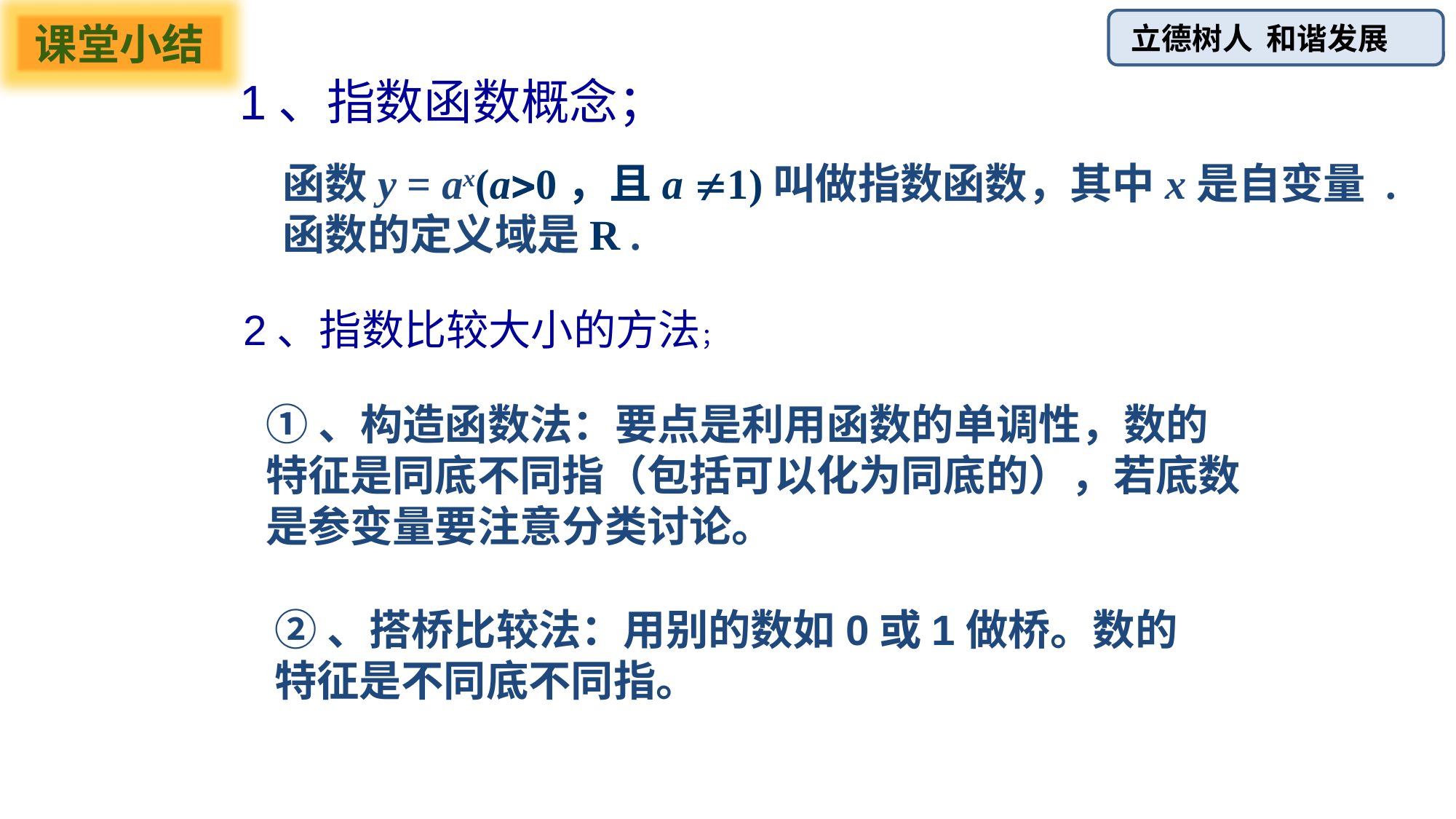

课堂小结
1、指数函数概念；

函数y = ax(a>0，且a ≠1)叫做指数函数，其中x是自变量 .
函数的定义域是R .

 2、指数比较大小的方法；

①、构造函数法：要点是利用函数的单调性，数的特征是同底不同指（包括可以化为同底的），若底数是参变量要注意分类讨论。
②、搭桥比较法：用别的数如0或1做桥。数的特征是不同底不同指。